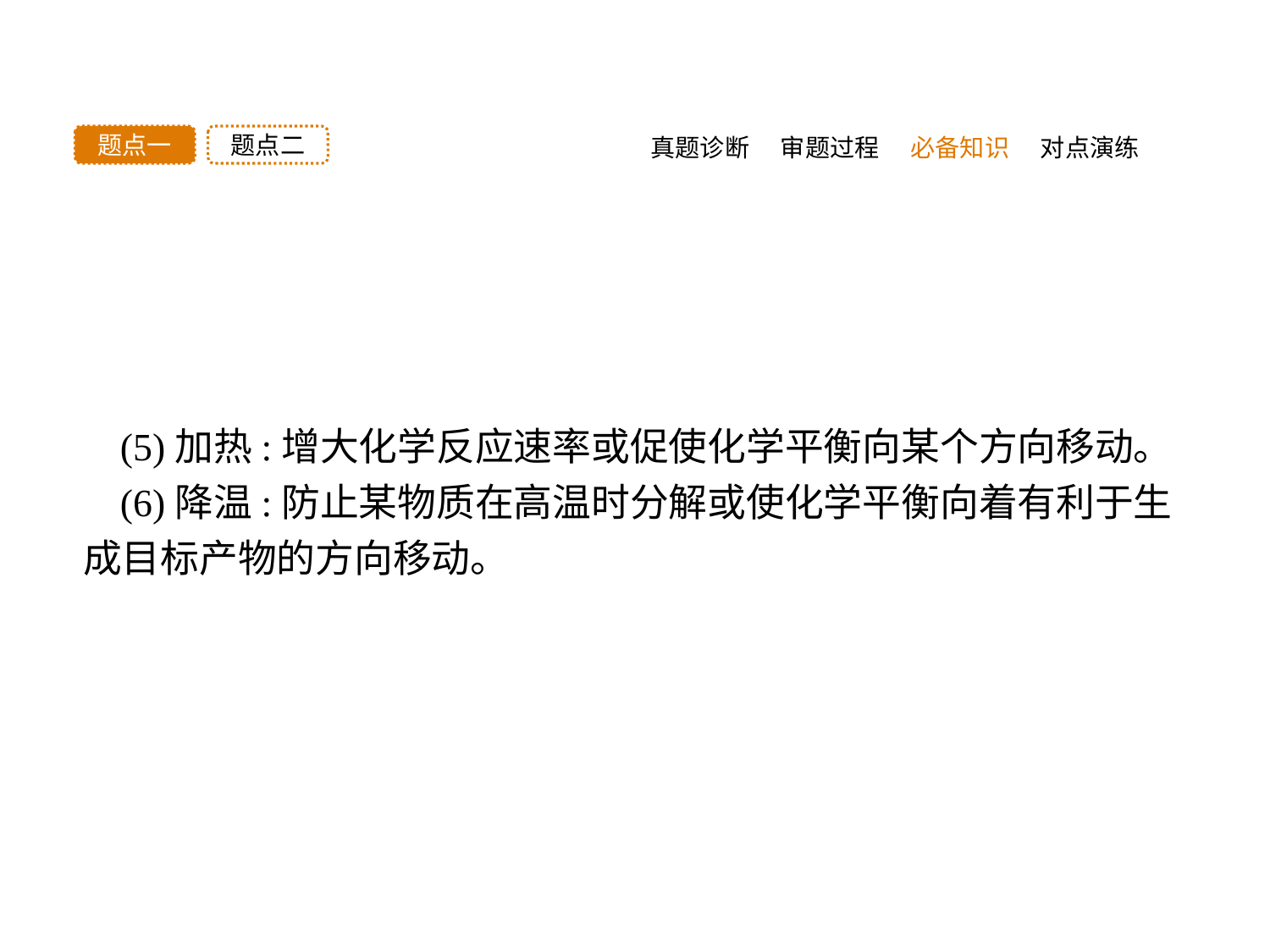

真题诊断
题点二
题点一
审题过程
必备知识
对点演练
(5)加热:增大化学反应速率或促使化学平衡向某个方向移动。
(6)降温:防止某物质在高温时分解或使化学平衡向着有利于生成目标产物的方向移动。